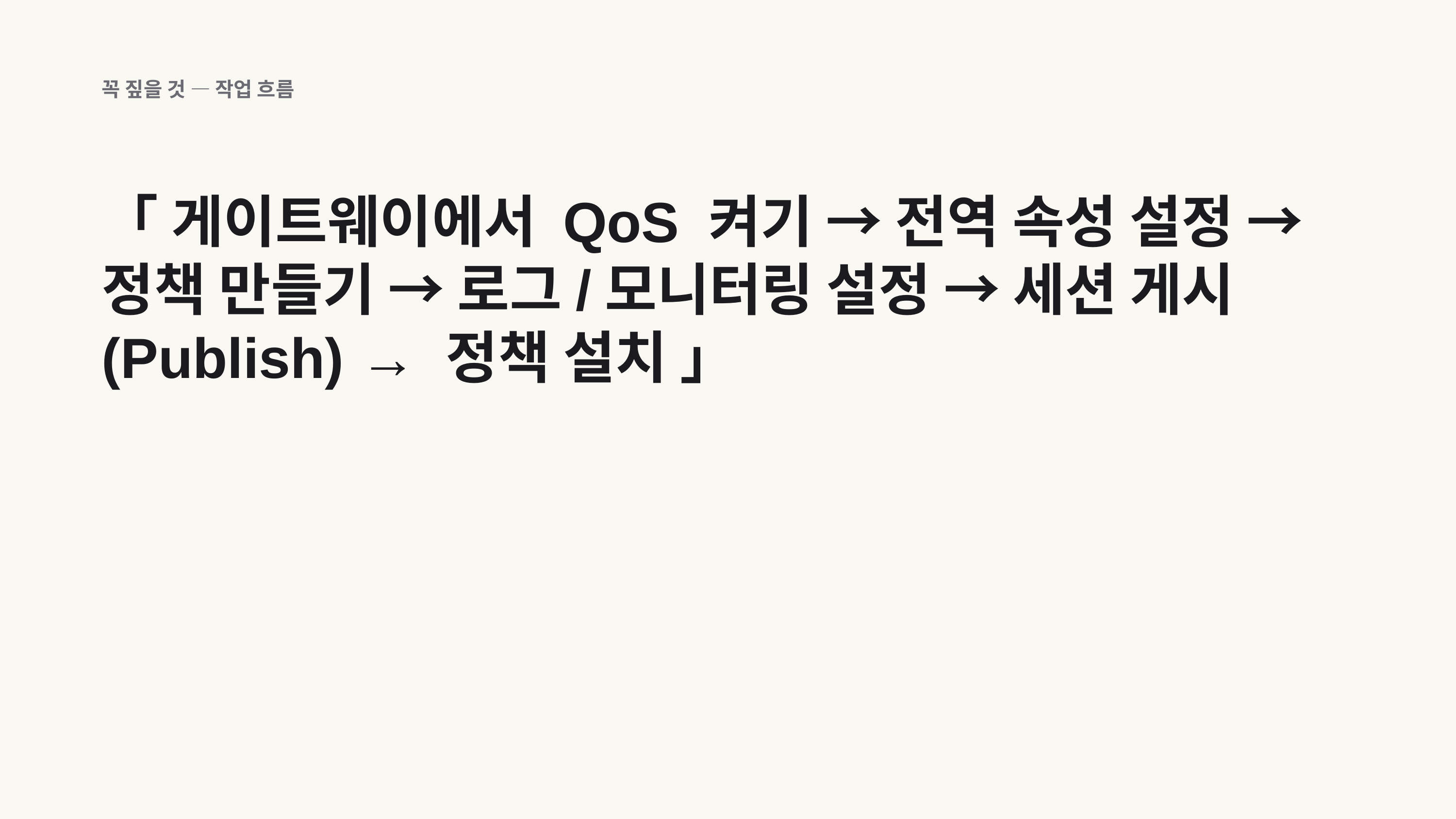

꼭 짚을 것 — 작업 흐름
「 게이트웨이에서 QoS 켜기 → 전역 속성 설정 → 정책 만들기 → 로그/모니터링 설정 → 세션 게시(Publish) → 정책 설치 」